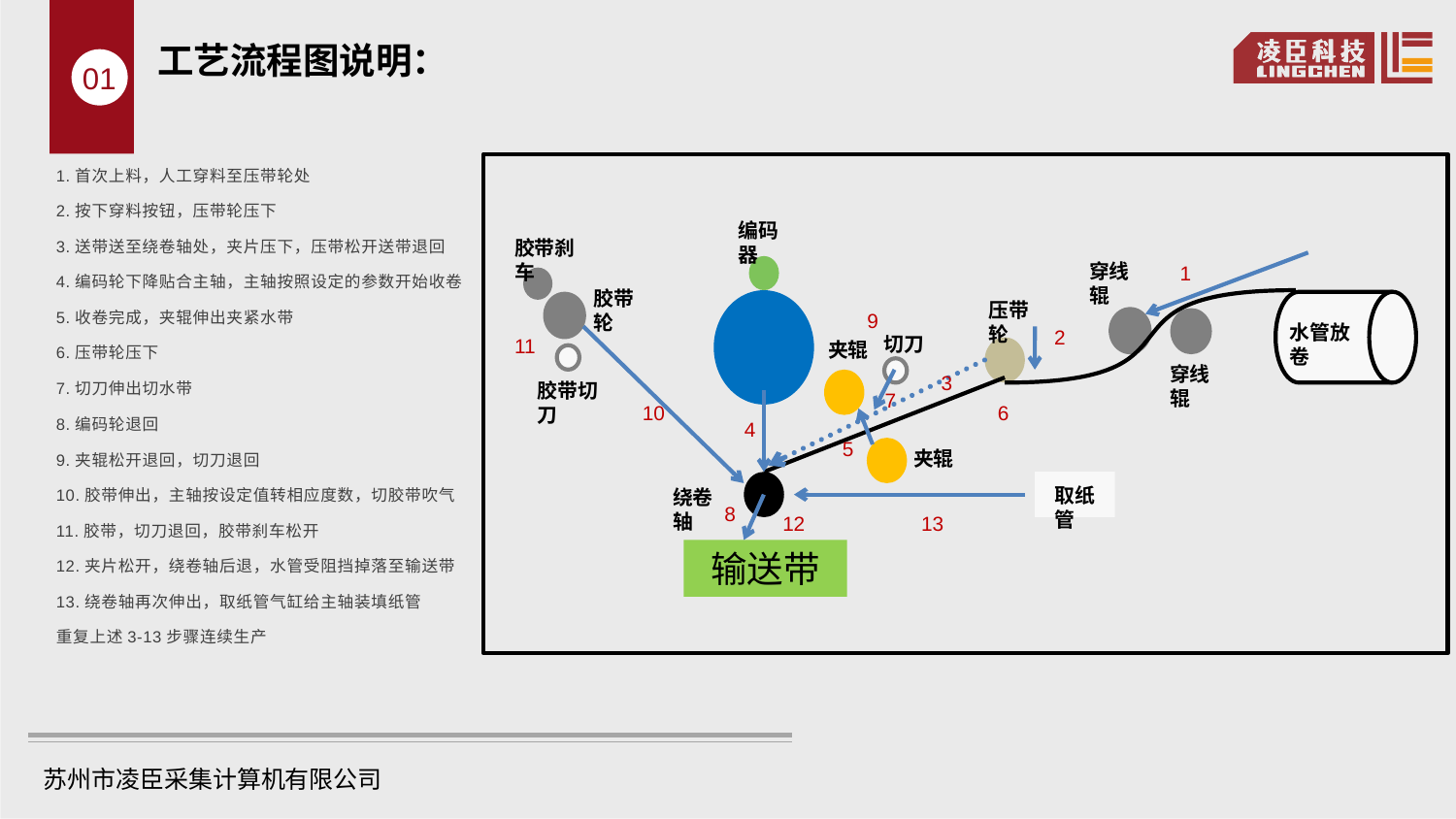

工艺流程图说明：
01

编码器
胶带刹车
穿线辊
1

胶带轮

压带轮

9

水管放卷
2
切刀
11
夹辊

穿线辊

3

胶带切刀
7
10
6
4
5

夹辊

取纸管
绕卷轴
8
12
13
输送带
1.首次上料，人工穿料至压带轮处
2.按下穿料按钮，压带轮压下
3.送带送至绕卷轴处，夹片压下，压带松开送带退回
4.编码轮下降贴合主轴，主轴按照设定的参数开始收卷
5.收卷完成，夹辊伸出夹紧水带
6.压带轮压下
7.切刀伸出切水带
8.编码轮退回
9.夹辊松开退回，切刀退回
10.胶带伸出，主轴按设定值转相应度数，切胶带吹气
11.胶带，切刀退回，胶带刹车松开
12.夹片松开，绕卷轴后退，水管受阻挡掉落至输送带
13.绕卷轴再次伸出，取纸管气缸给主轴装填纸管
重复上述3-13步骤连续生产